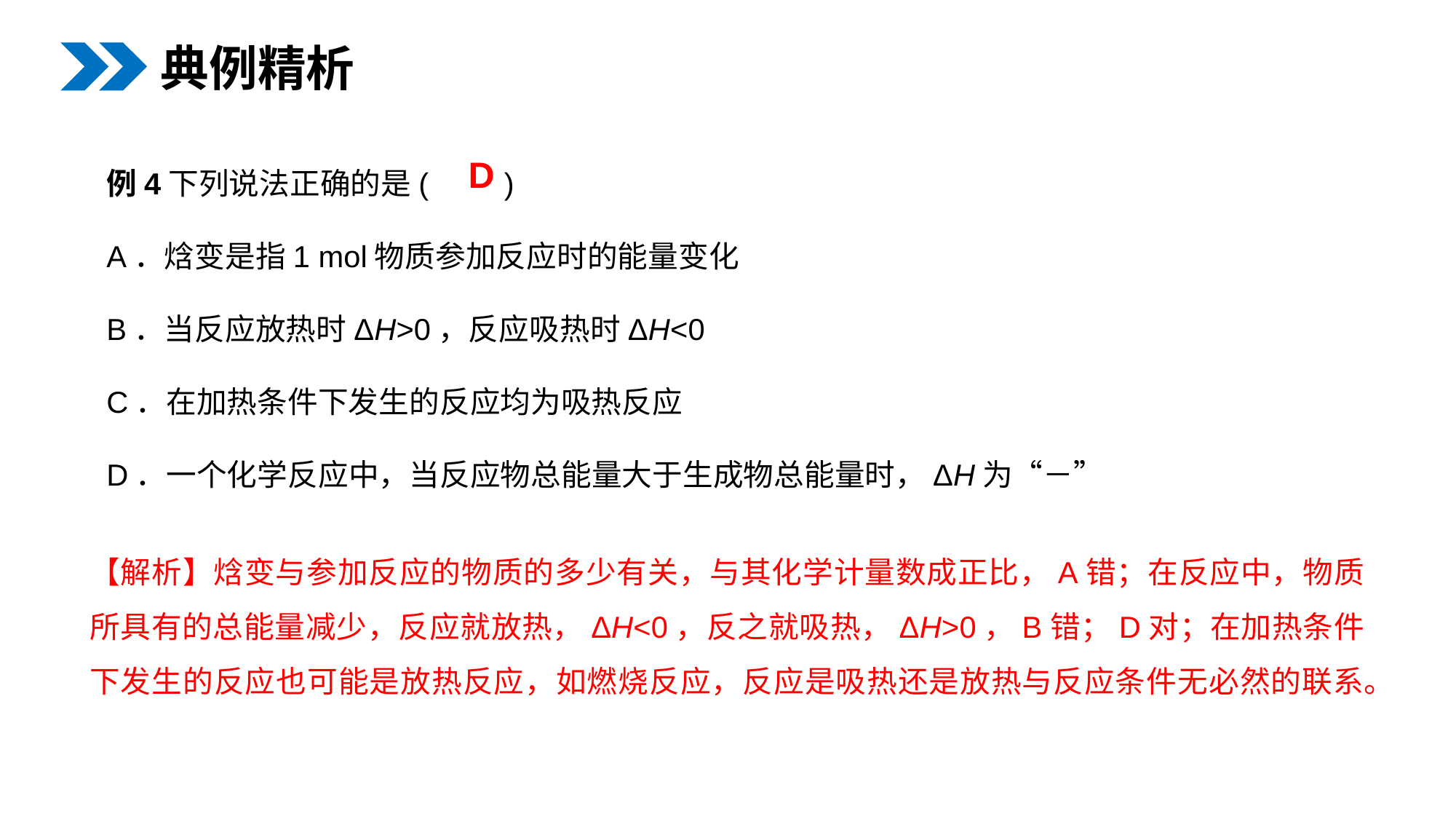

典例精析
例4下列说法正确的是(　　)
A．焓变是指1 mol物质参加反应时的能量变化
B．当反应放热时ΔH>0，反应吸热时ΔH<0
C．在加热条件下发生的反应均为吸热反应
D．一个化学反应中，当反应物总能量大于生成物总能量时，ΔH为“－”
D
【解析】焓变与参加反应的物质的多少有关，与其化学计量数成正比，A错；在反应中，物质所具有的总能量减少，反应就放热，ΔH<0，反之就吸热，ΔH>0，B错；D对；在加热条件下发生的反应也可能是放热反应，如燃烧反应，反应是吸热还是放热与反应条件无必然的联系。